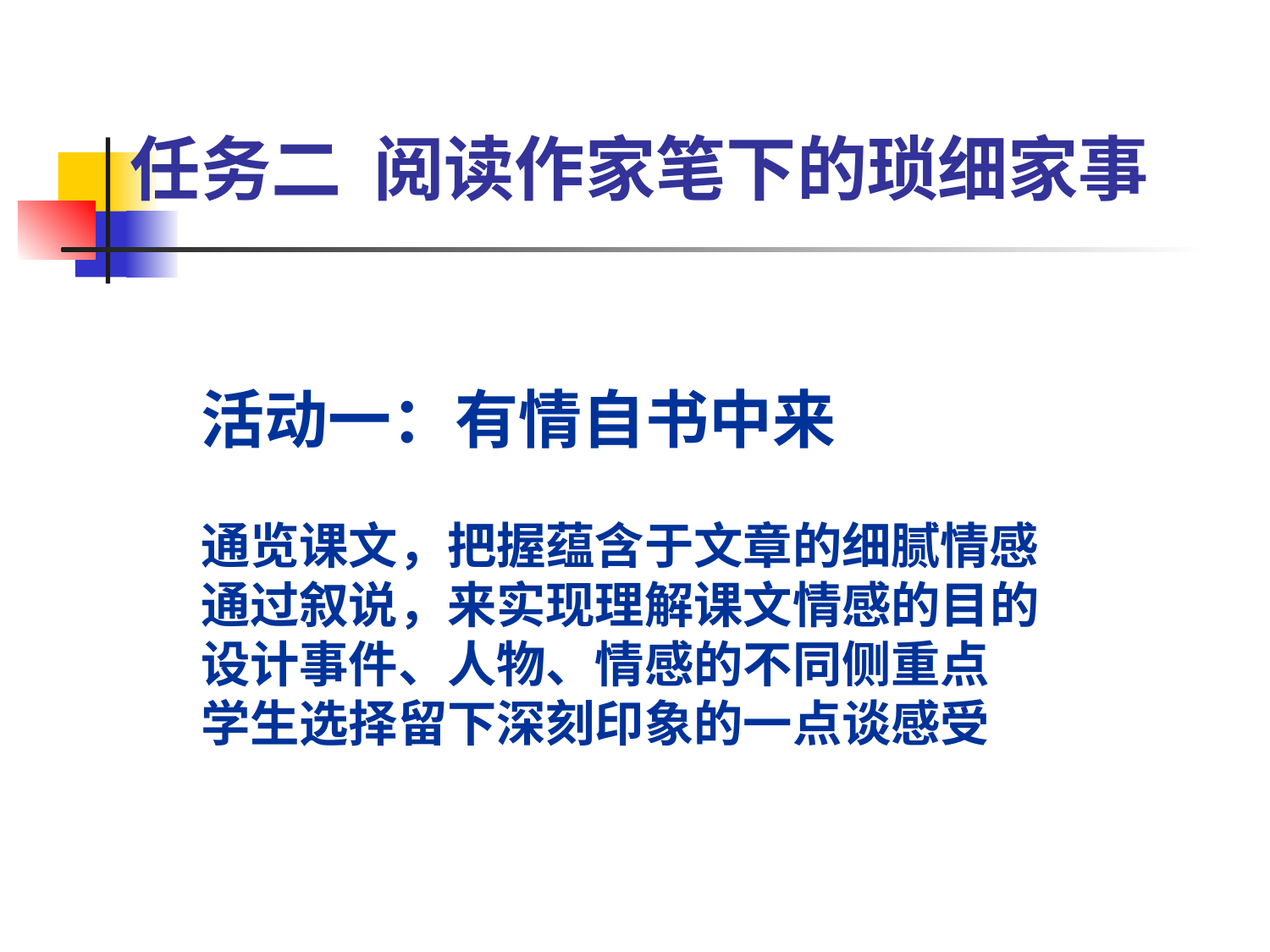

# 任务二  阅读作家笔下的琐细家事
活动一：有情自书中来

通览课文，把握蕴含于文章的细腻情感
通过叙说，来实现理解课文情感的目的
设计事件、人物、情感的不同侧重点
学生选择留下深刻印象的一点谈感受